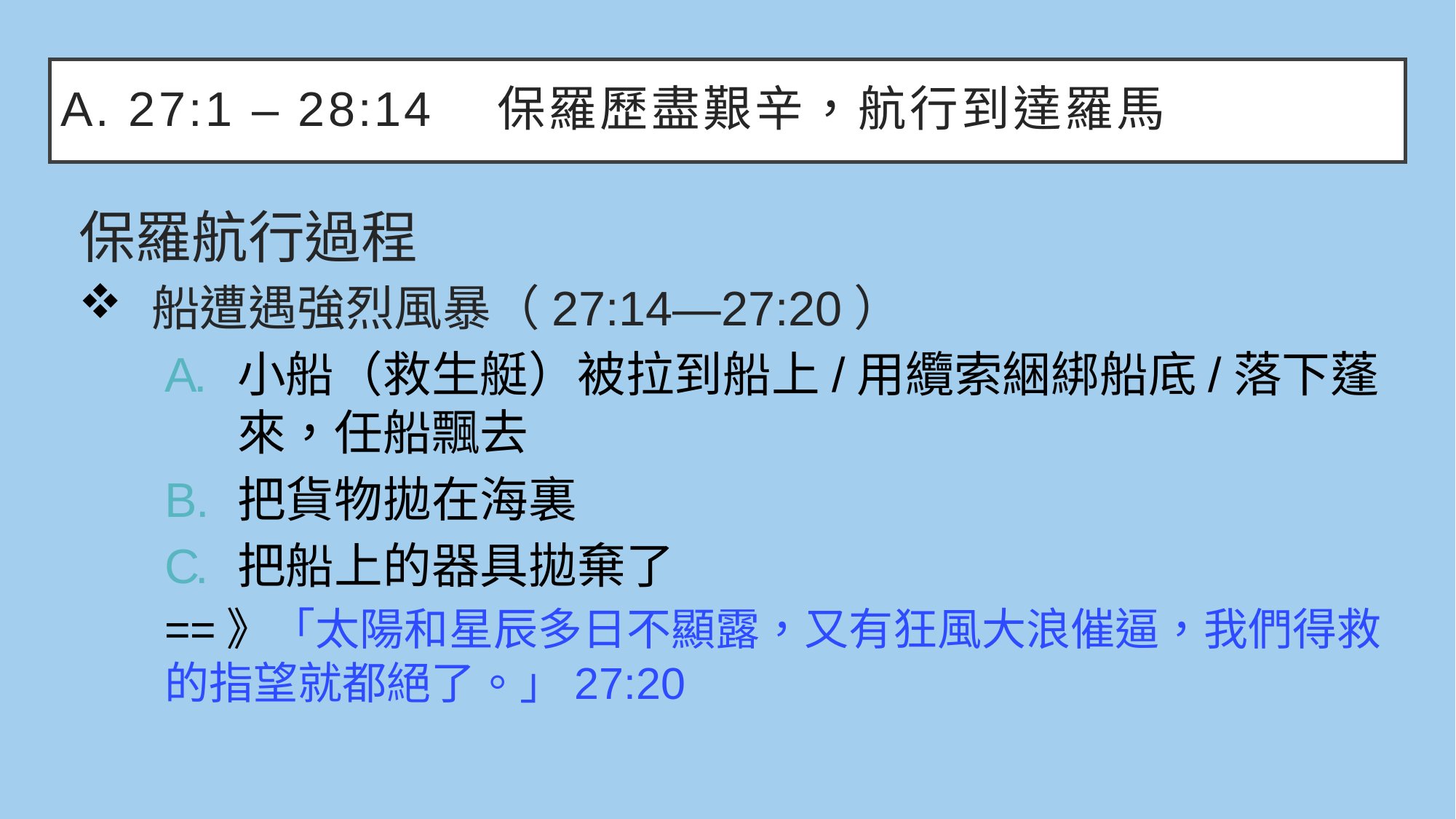

# A. 27:1 – 28:14	保羅歷盡艱辛，航行到達羅馬
保羅航行過程
船遭遇強烈風暴（27:14—27:20）
小船（救生艇）被拉到船上/用纜索綑綁船底/落下蓬來，任船飄去
把貨物拋在海裏
把船上的器具拋棄了
==》「太陽和星辰多日不顯露，又有狂風大浪催逼，我們得救的指望就都絕了。」27:20